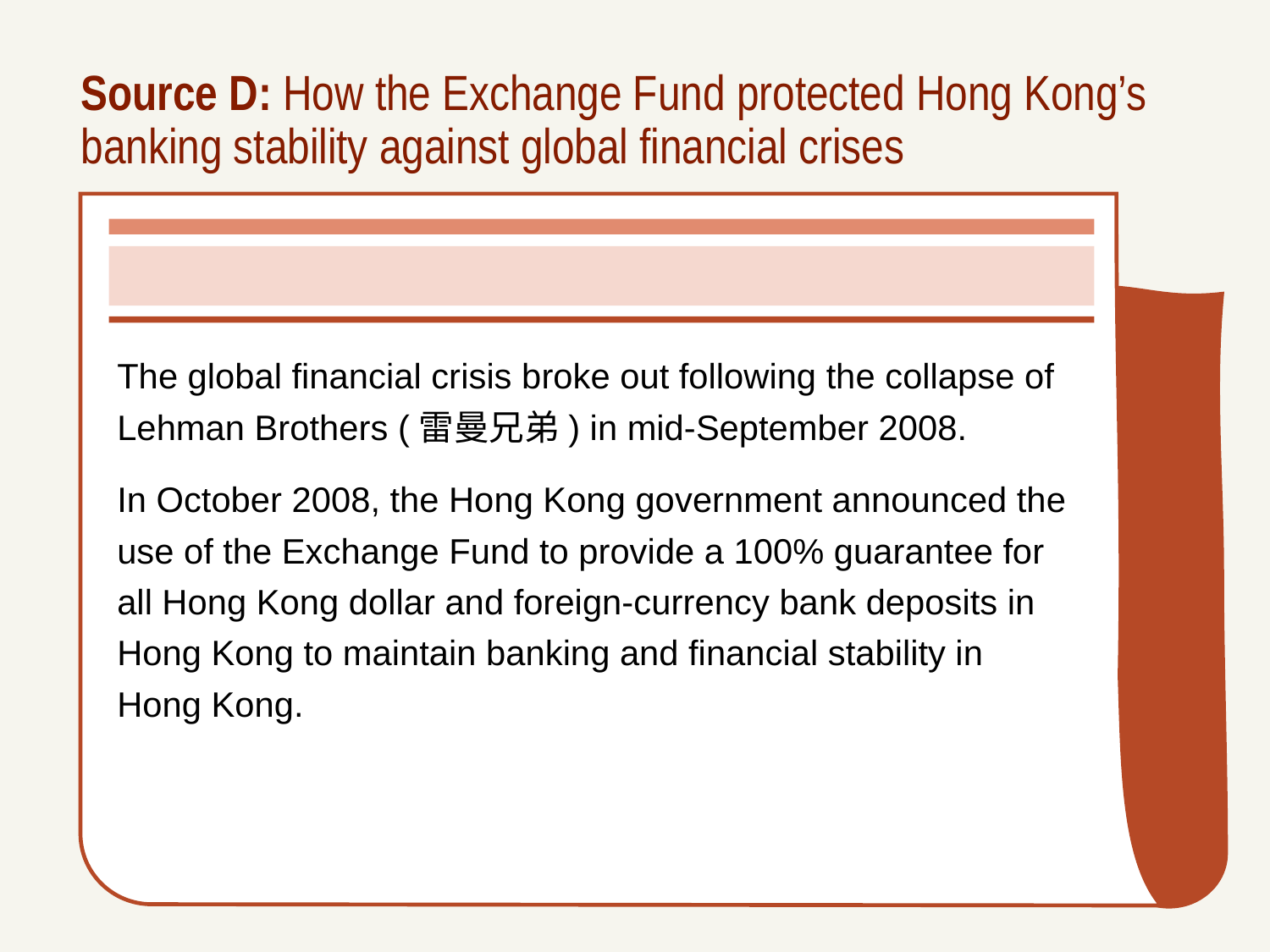

# Source D: How the Exchange Fund protected Hong Kong’s banking stability against global financial crises

The global financial crisis broke out following the collapse of Lehman Brothers (雷曼兄弟) in mid-September 2008.
In October 2008, the Hong Kong government announced the use of the Exchange Fund to provide a 100% guarantee for all Hong Kong dollar and foreign-currency bank deposits in Hong Kong to maintain banking and financial stability in Hong Kong.